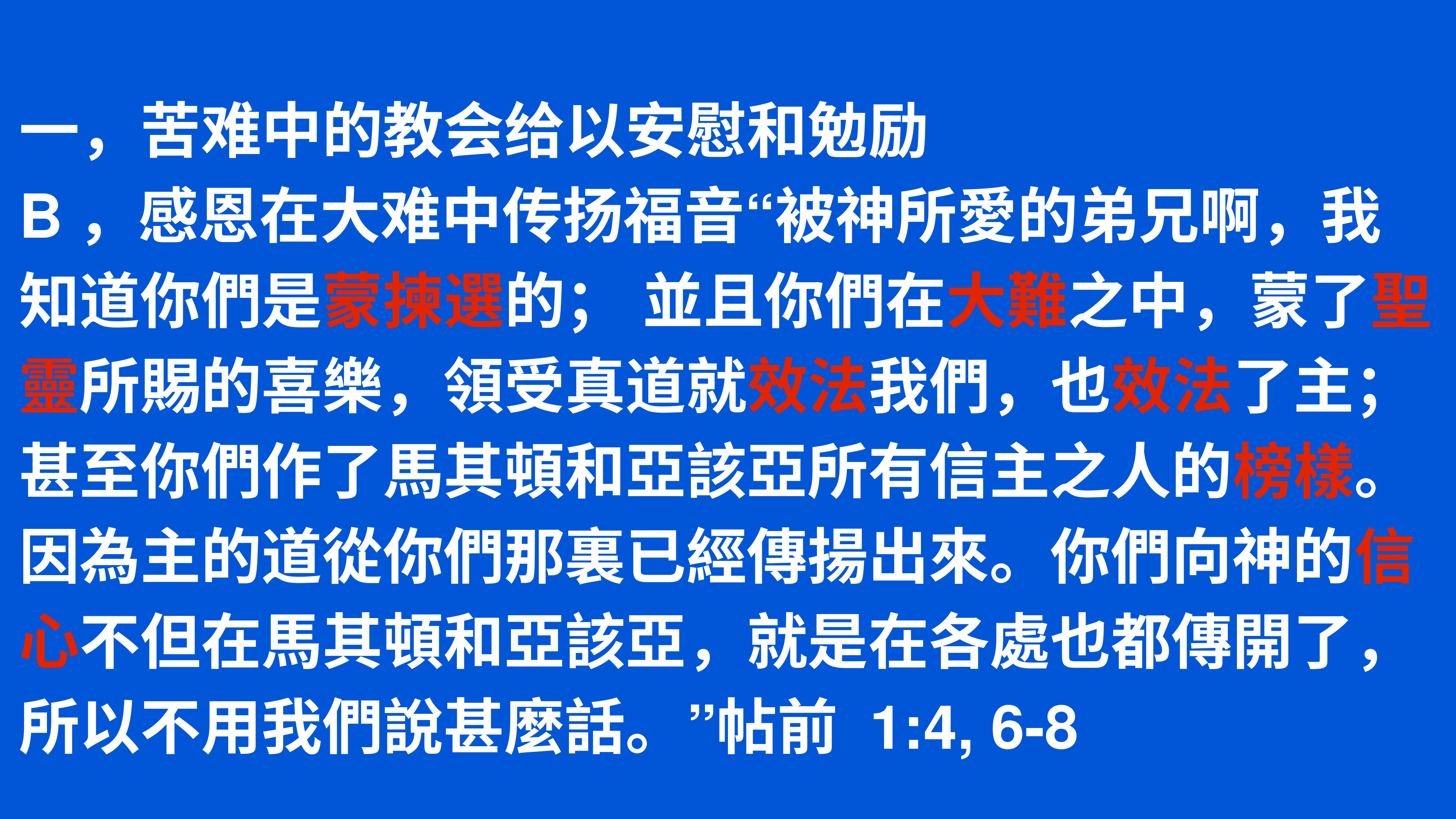

一，苦难中的教会给以安慰和勉励
B，感恩在大难中传扬福音“被神所愛的弟兄啊，我知道你們是蒙揀選的； 並且你們在大難之中，蒙了聖靈所賜的喜樂，領受真道就效法我們，也效法了主； 甚至你們作了馬其頓和亞該亞所有信主之人的榜樣。 因為主的道從你們那裏已經傳揚出來。你們向神的信心不但在馬其頓和亞該亞，就是在各處也都傳開了，所以不用我們說甚麼話。”帖前 1:4, 6-8